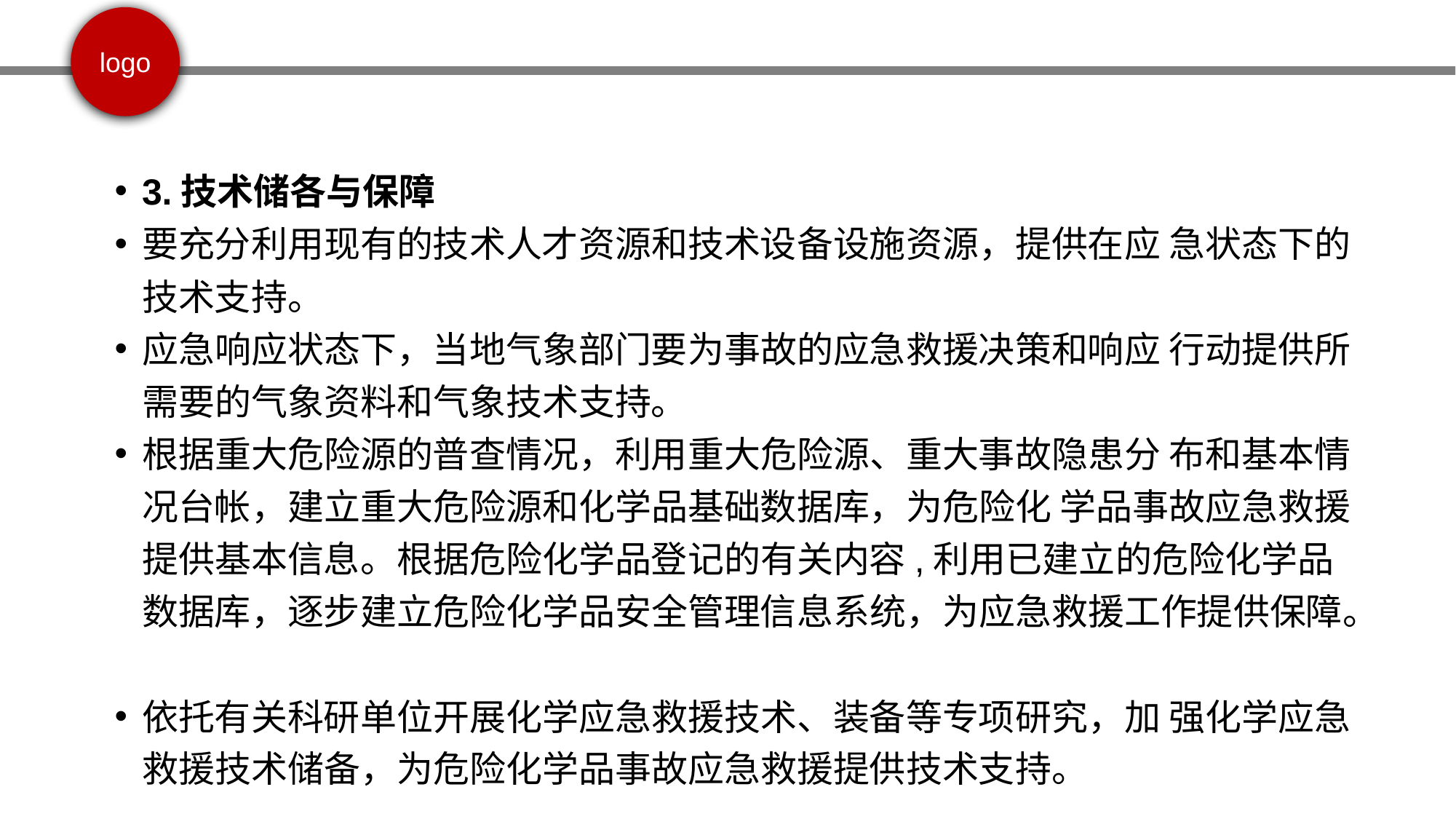

3.技术储各与保障
要充分利用现有的技术人才资源和技术设备设施资源，提供在应 急状态下的技术支持。
应急响应状态下，当地气象部门要为事故的应急救援决策和响应 行动提供所需要的气象资料和气象技术支持。
根据重大危险源的普查情况，利用重大危险源、重大事故隐患分 布和基本情况台帐，建立重大危险源和化学品基础数据库，为危险化 学品事故应急救援提供基本信息。根据危险化学品登记的有关内容,利用已建立的危险化学品数据库，逐步建立危险化学品安全管理信息系统，为应急救援工作提供保障。
依托有关科研单位开展化学应急救援技术、装备等专项研究，加 强化学应急救援技术储备，为危险化学品事故应急救援提供技术支持。